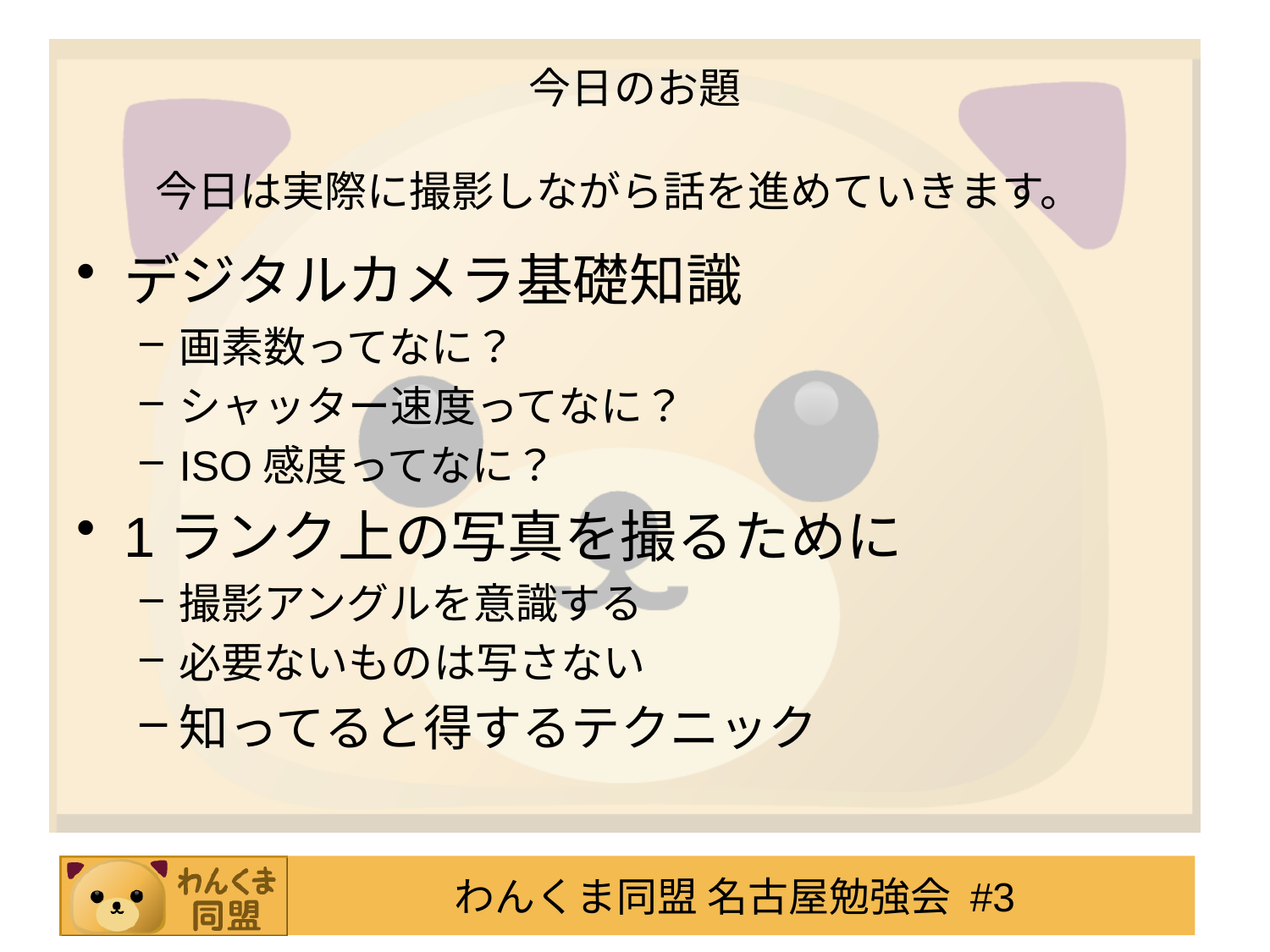

# 今日のお題
今日は実際に撮影しながら話を進めていきます。
デジタルカメラ基礎知識
画素数ってなに？
シャッター速度ってなに？
ISO感度ってなに？
1ランク上の写真を撮るために
撮影アングルを意識する
必要ないものは写さない
知ってると得するテクニック